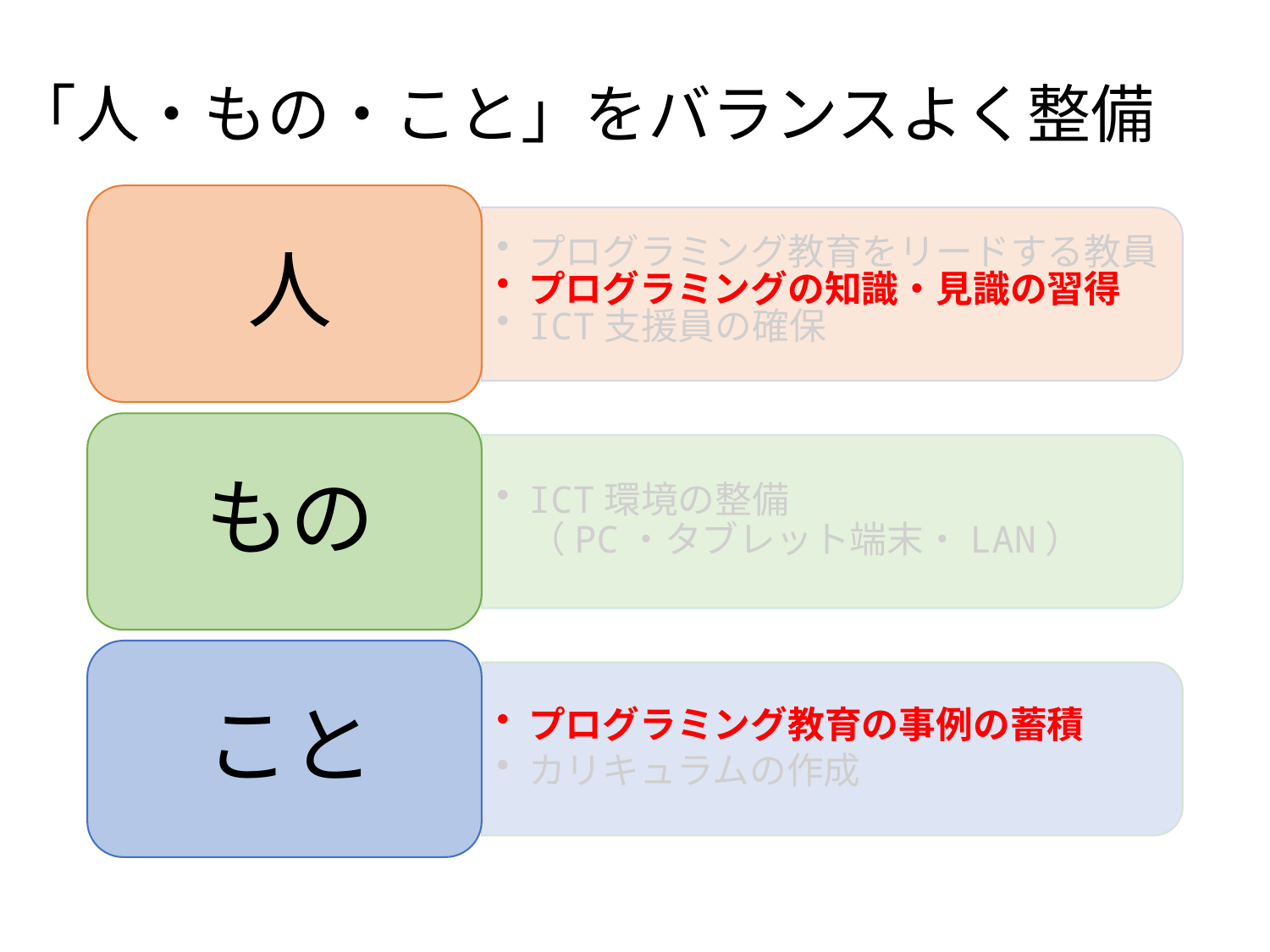

# 「人・もの・こと」をバランスよく整備
プログラミング教育をリードする教員
プログラミングの知識・見識の習得
ICT支援員の確保
人
ICT環境の整備
（PC・タブレット端末・LAN）
もの
プログラミング教育の事例の蓄積
カリキュラムの作成
こと